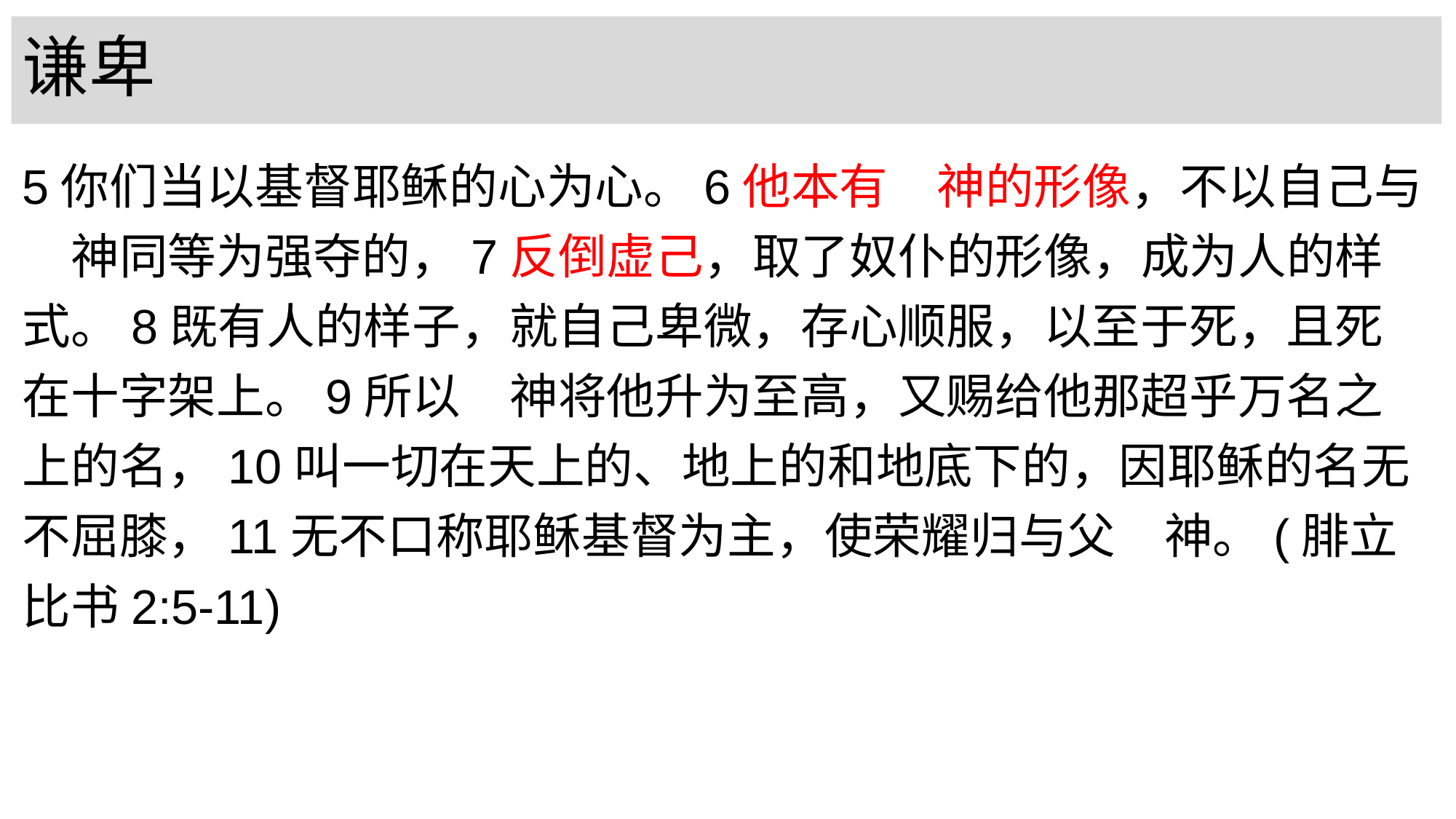

# 谦卑
5你们当以基督耶稣的心为心。6他本有　神的形像，不以自己与　神同等为强夺的，7反倒虚己，取了奴仆的形像，成为人的样式。8既有人的样子，就自己卑微，存心顺服，以至于死，且死在十字架上。9所以　神将他升为至高，又赐给他那超乎万名之上的名，10叫一切在天上的、地上的和地底下的，因耶稣的名无不屈膝，11无不口称耶稣基督为主，使荣耀归与父　神。(腓立比书2:5-11)